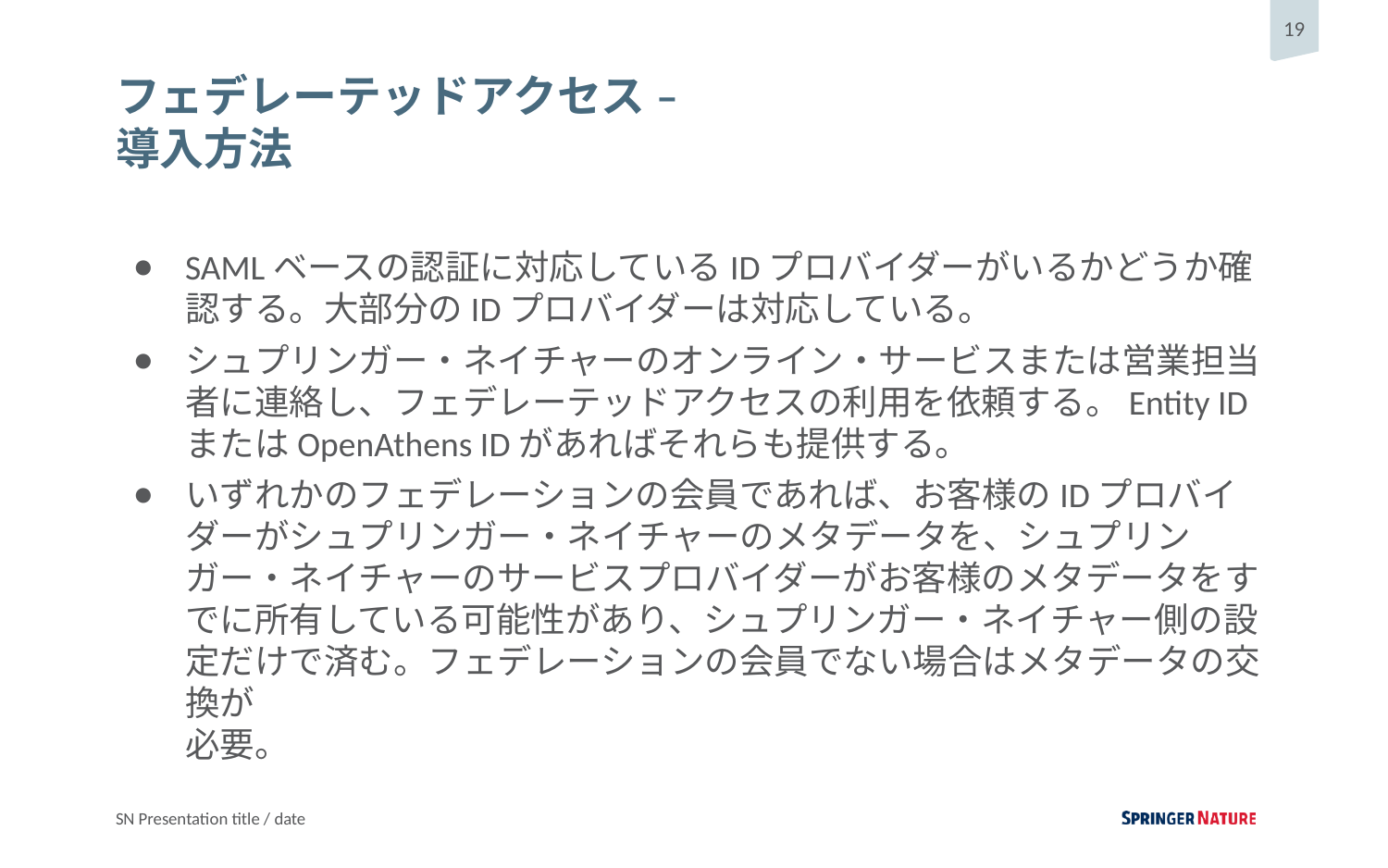

# フェデレーテッドアクセス –
導入方法

SAMLベースの認証に対応しているIDプロバイダーがいるかどうか確認する。大部分のIDプロバイダーは対応している。
シュプリンガー・ネイチャーのオンライン・サービスまたは営業担当者に連絡し、フェデレーテッドアクセスの利用を依頼する。Entity IDまたはOpenAthens IDがあればそれらも提供する。
いずれかのフェデレーションの会員であれば、お客様のIDプロバイダーがシュプリンガー・ネイチャーのメタデータを、シュプリンガー・ネイチャーのサービスプロバイダーがお客様のメタデータをすでに所有している可能性があり、シュプリンガー・ネイチャー側の設定だけで済む。フェデレーションの会員でない場合はメタデータの交換が
必要。